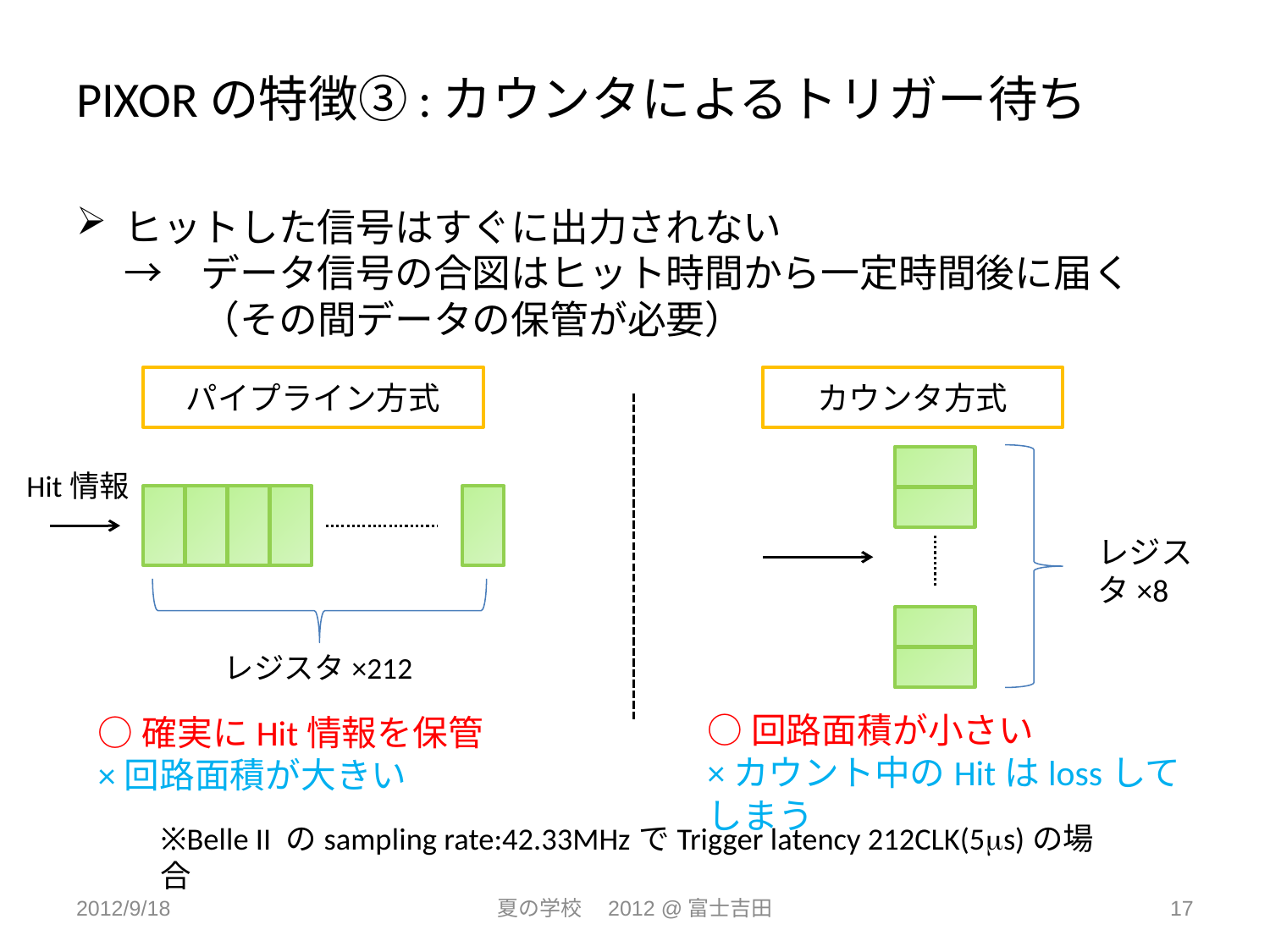

# PIXORの特徴③:カウンタによるトリガー待ち
ヒットした信号はすぐに出力されない
→　データ信号の合図はヒット時間から一定時間後に届く
　　（その間データの保管が必要）
パイプライン方式
カウンタ方式

Hit情報

レジスタ×8

レジスタ×212

○回路面積が小さい
×カウント中のHitはlossしてしまう
○確実にHit情報を保管
×回路面積が大きい
※Belle II のsampling rate:42.33MHzでTrigger latency 212CLK(5μs)の場合
2012/9/18
夏の学校　2012 @富士吉田
17